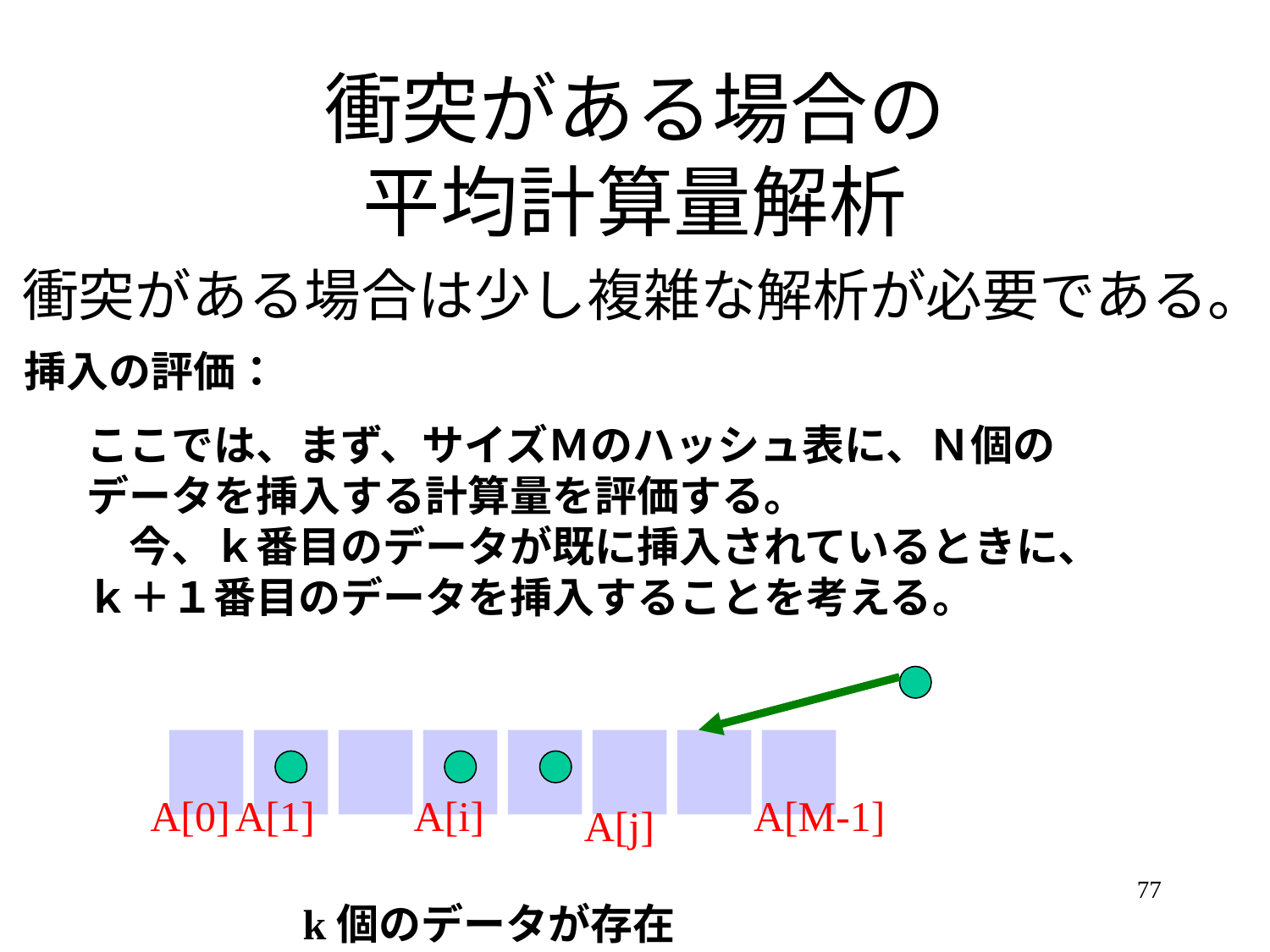

# 衝突がある場合の 平均計算量解析
衝突がある場合は少し複雑な解析が必要である。
挿入の評価：
ここでは、まず、サイズＭのハッシュ表に、Ｎ個のデータを挿入する計算量を評価する。
　今、ｋ番目のデータが既に挿入されているときに、ｋ＋１番目のデータを挿入することを考える。

A[0]
A[1]
A[i]
A[M-1]
A[j]
77
k個のデータが存在